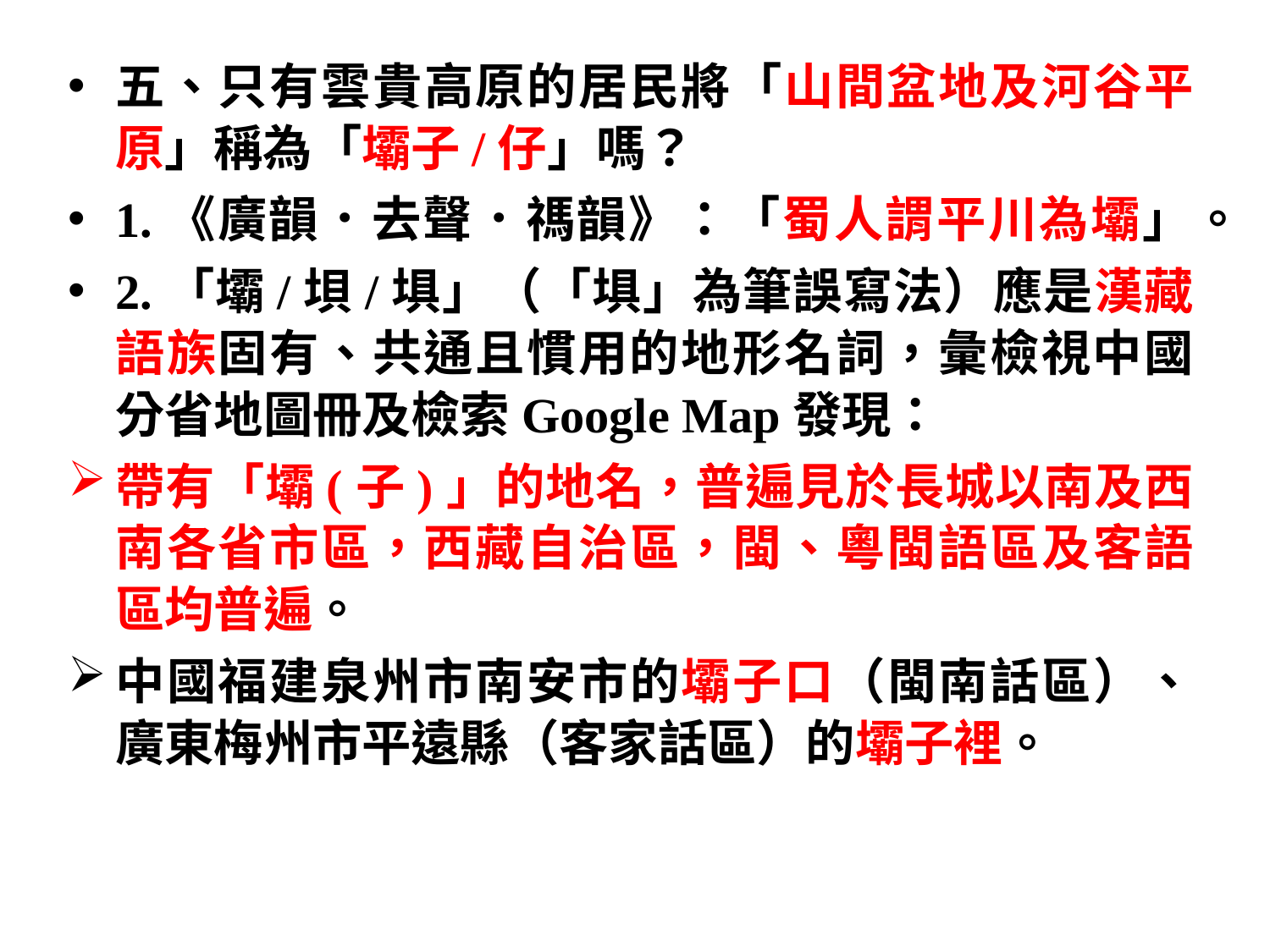

五、只有雲貴高原的居民將「山間盆地及河谷平原」稱為「壩子/仔」嗎？
1.《廣韻．去聲．禡韻》：「蜀人謂平川為壩」。
2.「壩/垻/埧」（「埧」為筆誤寫法）應是漢藏語族固有、共通且慣用的地形名詞，彙檢視中國分省地圖冊及檢索Google Map發現：
帶有「壩(子)」的地名，普遍見於長城以南及西南各省市區，西藏自治區，閩、粵閩語區及客語區均普遍。
中國福建泉州市南安市的壩子口（閩南話區）、廣東梅州市平遠縣（客家話區）的壩子裡。